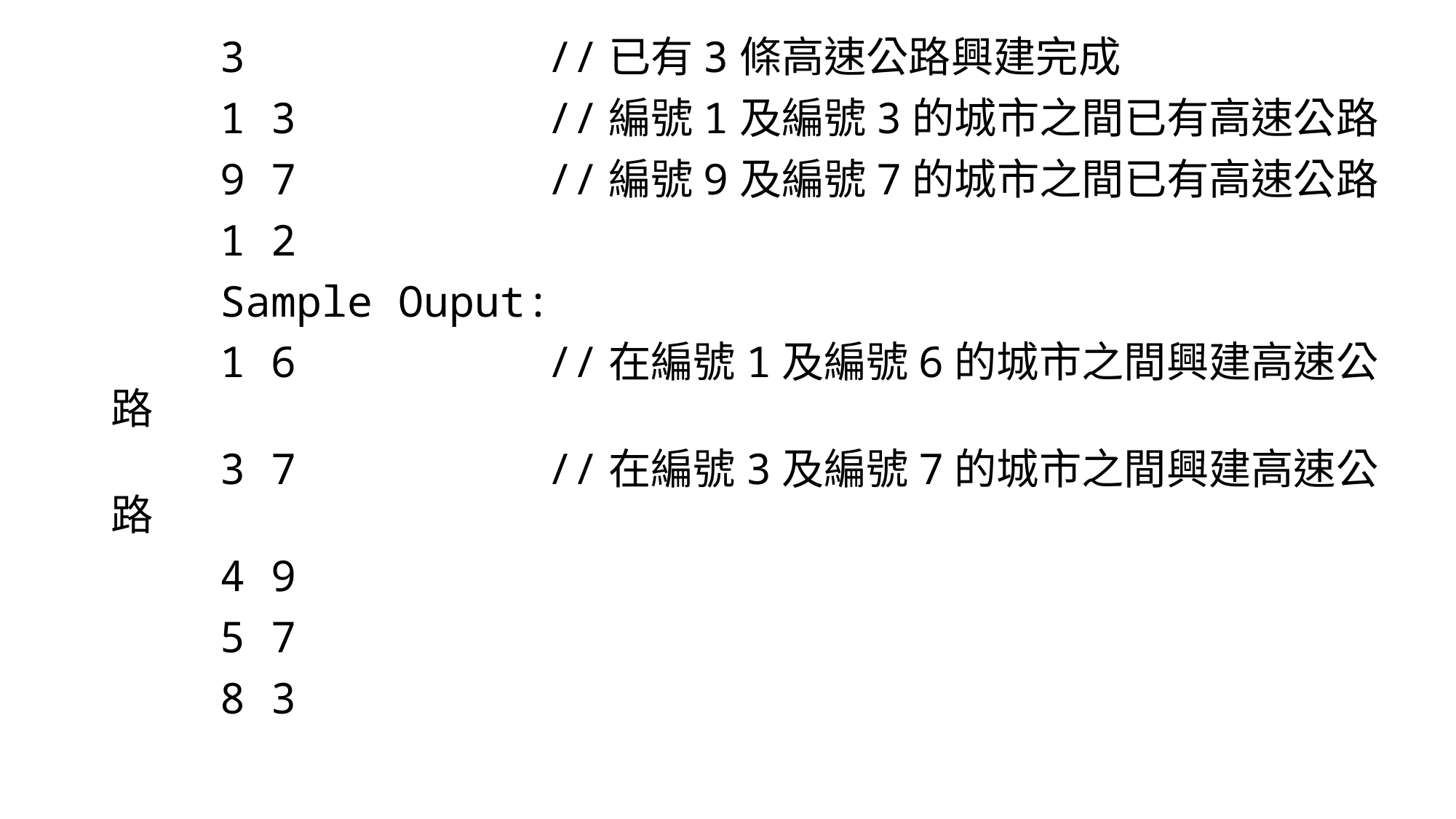

3 			//已有3條高速公路興建完成
	1 3 			//編號1及編號3的城市之間已有高速公路
	9 7 			//編號9及編號7的城市之間已有高速公路
	1 2
	Sample Ouput:
	1 6 			//在編號1及編號6的城市之間興建高速公路
	3 7 			//在編號3及編號7的城市之間興建高速公路
	4 9
	5 7
	8 3